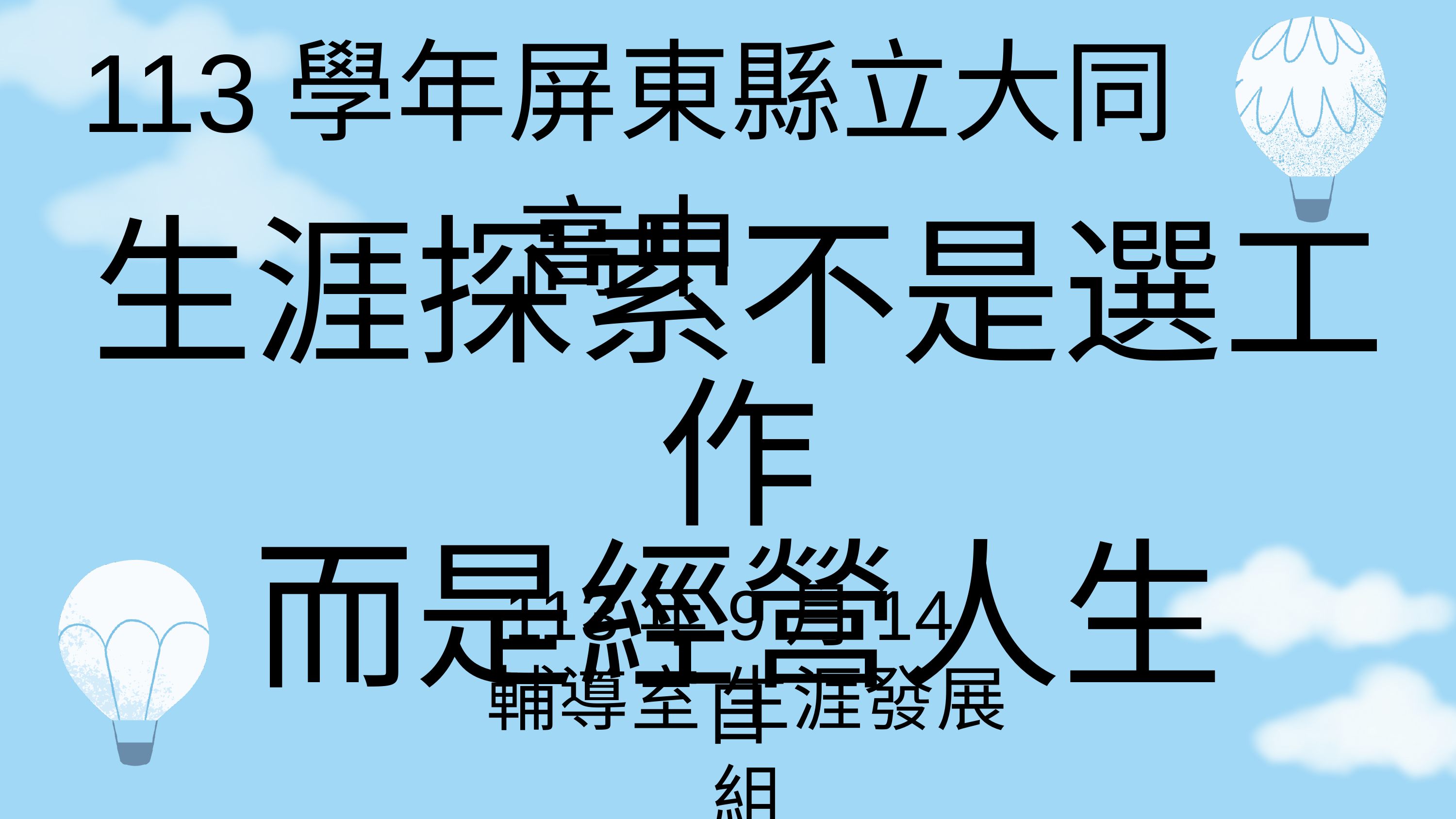

113學年屏東縣立大同高中

生涯探索不是選工作
而是經營人生

113年9月14日

輔導室 生涯發展組